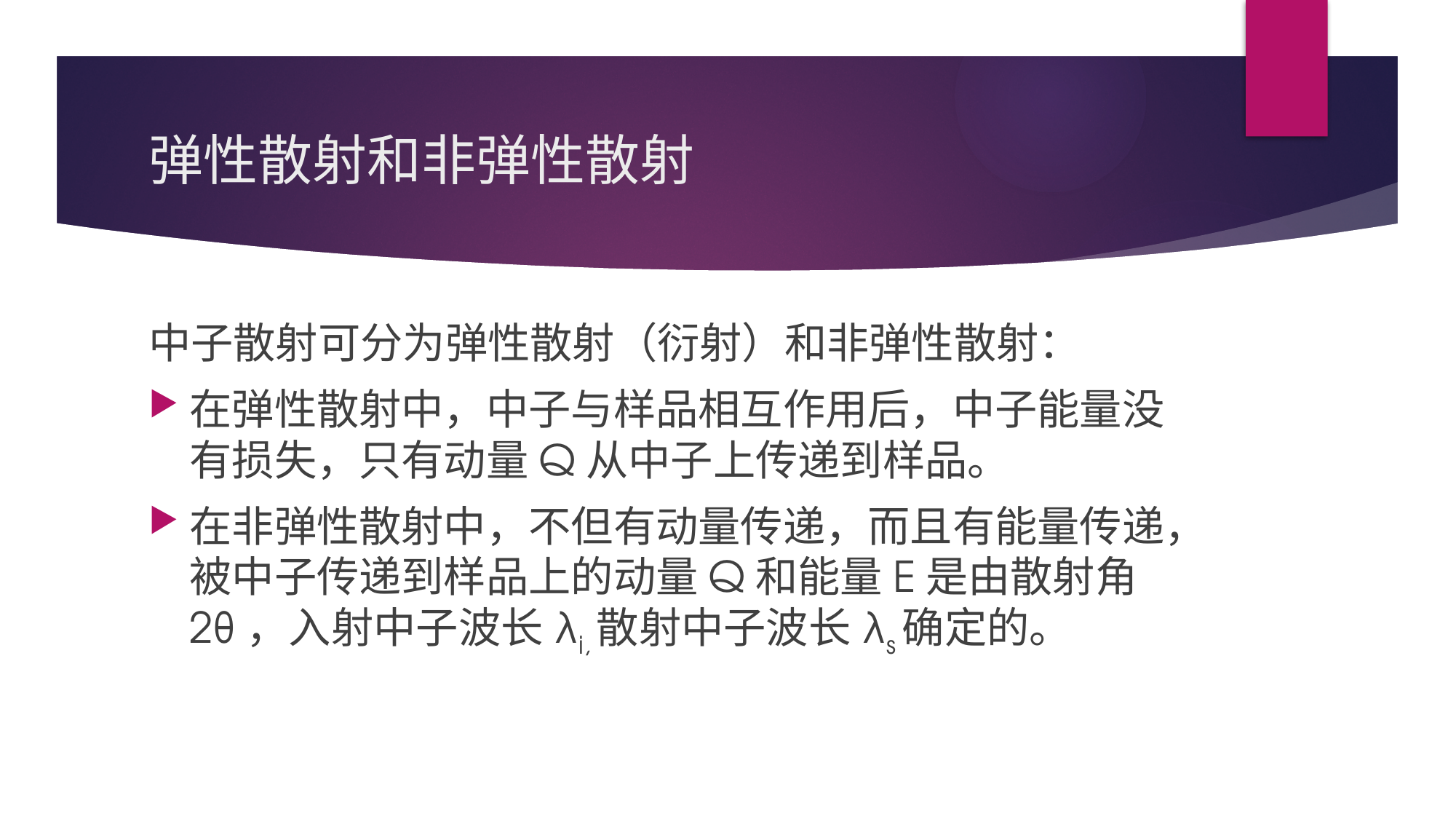

# 弹性散射和非弹性散射
中子散射可分为弹性散射（衍射）和非弹性散射：
在弹性散射中，中子与样品相互作用后，中子能量没有损失，只有动量Q从中子上传递到样品。
在非弹性散射中，不但有动量传递，而且有能量传递，被中子传递到样品上的动量Q和能量E是由散射角2θ，入射中子波长λi,散射中子波长λs确定的。